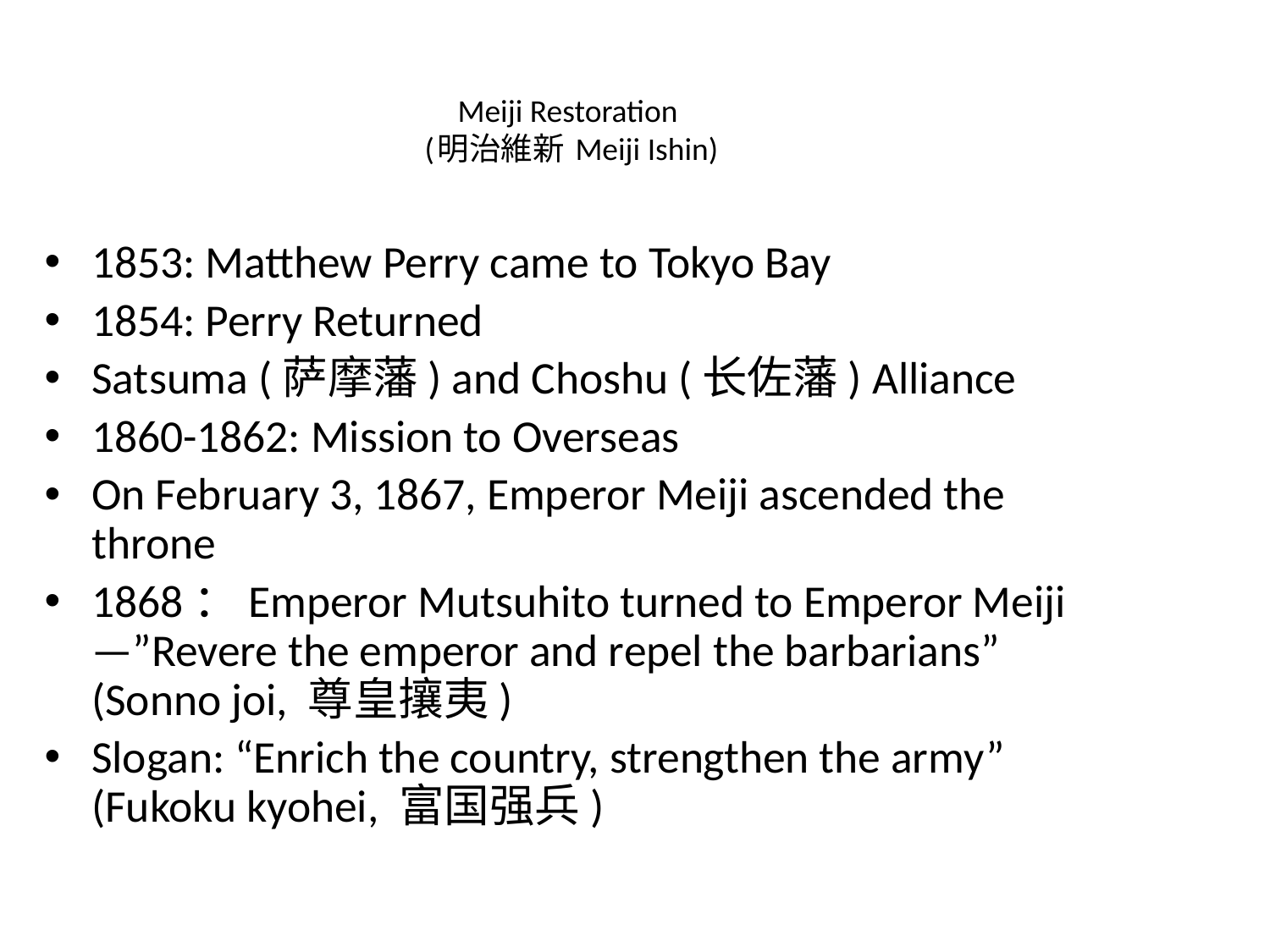

# Meiji Restoration (明治維新 Meiji Ishin)
1853: Matthew Perry came to Tokyo Bay
1854: Perry Returned
Satsuma (萨摩藩) and Choshu (长佐藩) Alliance
1860-1862: Mission to Overseas
On February 3, 1867, Emperor Meiji ascended the throne
1868：Emperor Mutsuhito turned to Emperor Meiji—”Revere the emperor and repel the barbarians” (Sonno joi, 尊皇攘夷)
Slogan: “Enrich the country, strengthen the army” (Fukoku kyohei, 富国强兵)